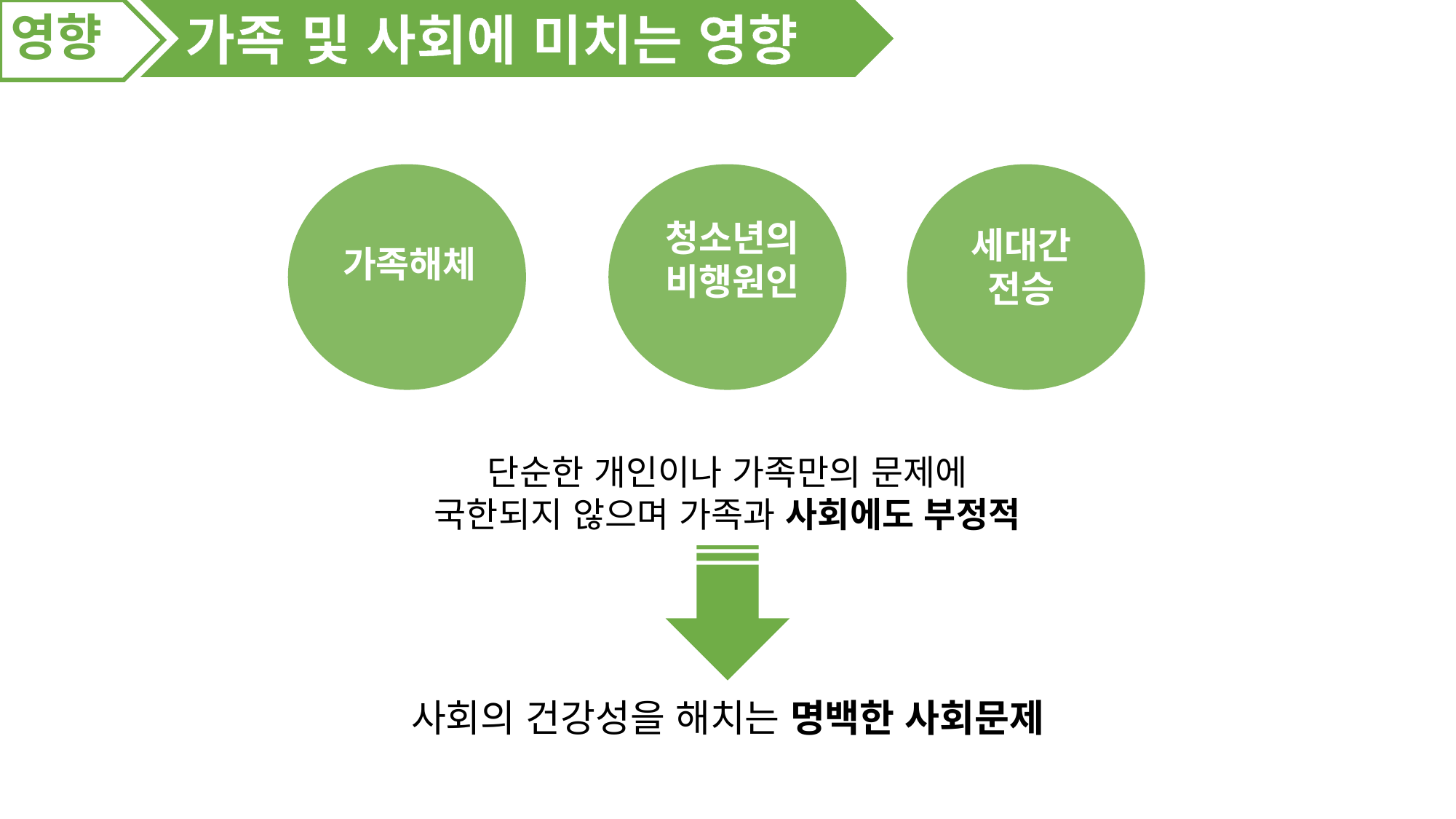

가족 및 사회에 미치는 영향
영향

가족해체

청소년의
비행원인

세대간
전승
단순한 개인이나 가족만의 문제에
국한되지 않으며 가족과 사회에도 부정적

사회의 건강성을 해치는 명백한 사회문제